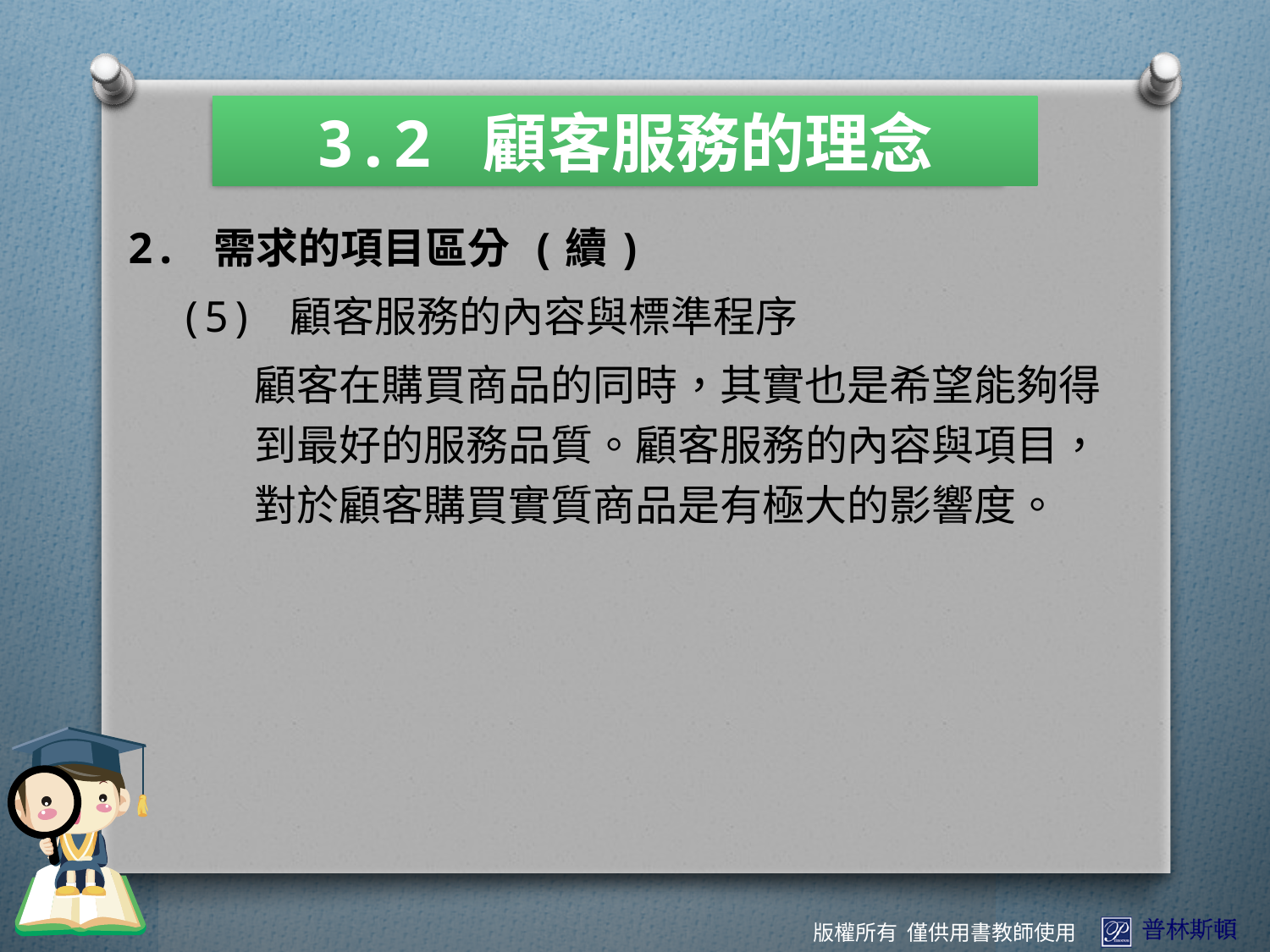

3.2 顧客服務的理念
2. 需求的項目區分 (續)
  (5) 顧客服務的內容與標準程序
	顧客在購買商品的同時，其實也是希望能夠得	到最好的服務品質。顧客服務的內容與項目，	對於顧客購買實質商品是有極大的影響度。